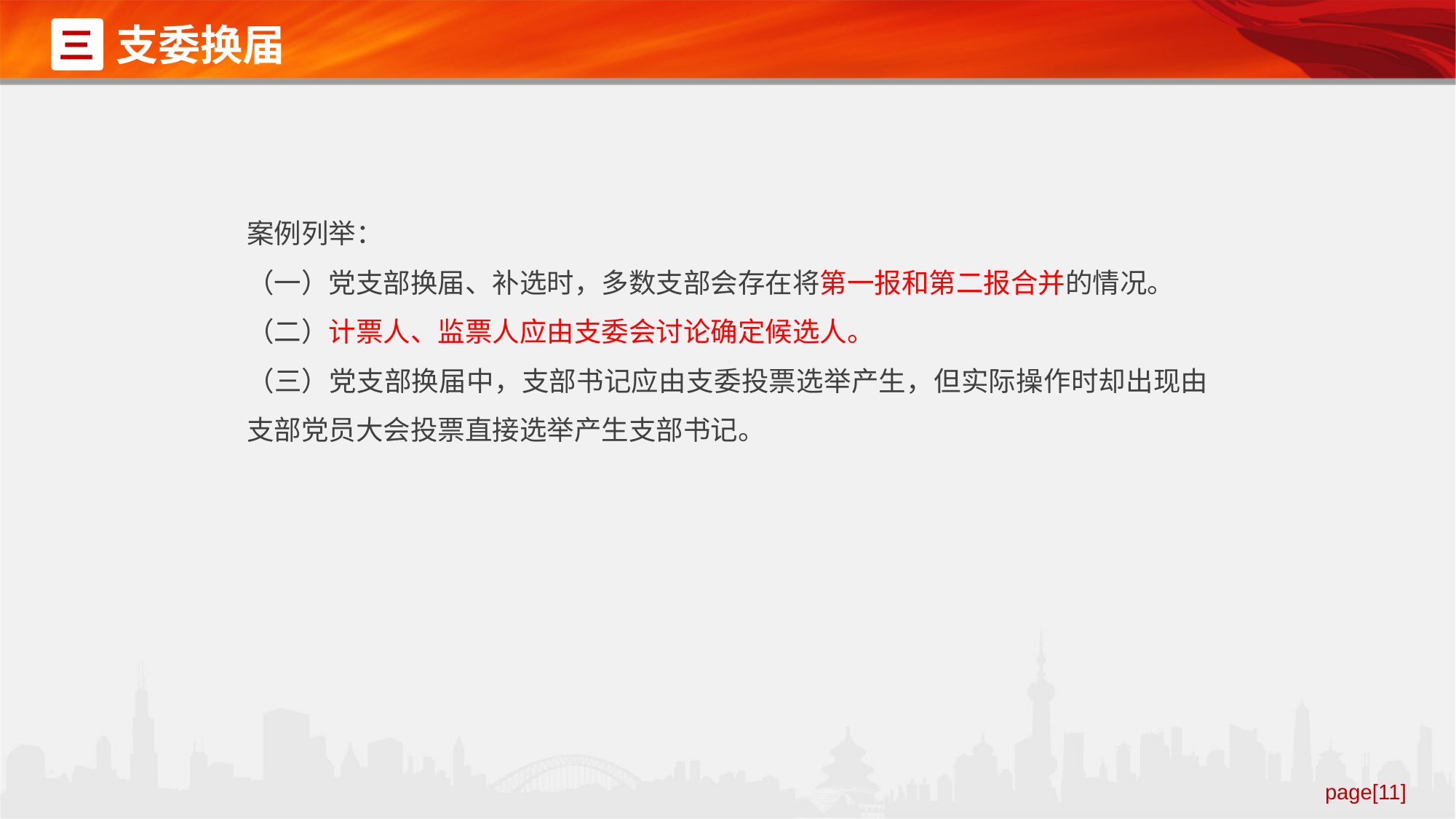

支委换届
三

案例列举：
（一）党支部换届、补选时，多数支部会存在将第一报和第二报合并的情况。
（二）计票人、监票人应由支委会讨论确定候选人。
（三）党支部换届中，支部书记应由支委投票选举产生，但实际操作时却出现由支部党员大会投票直接选举产生支部书记。